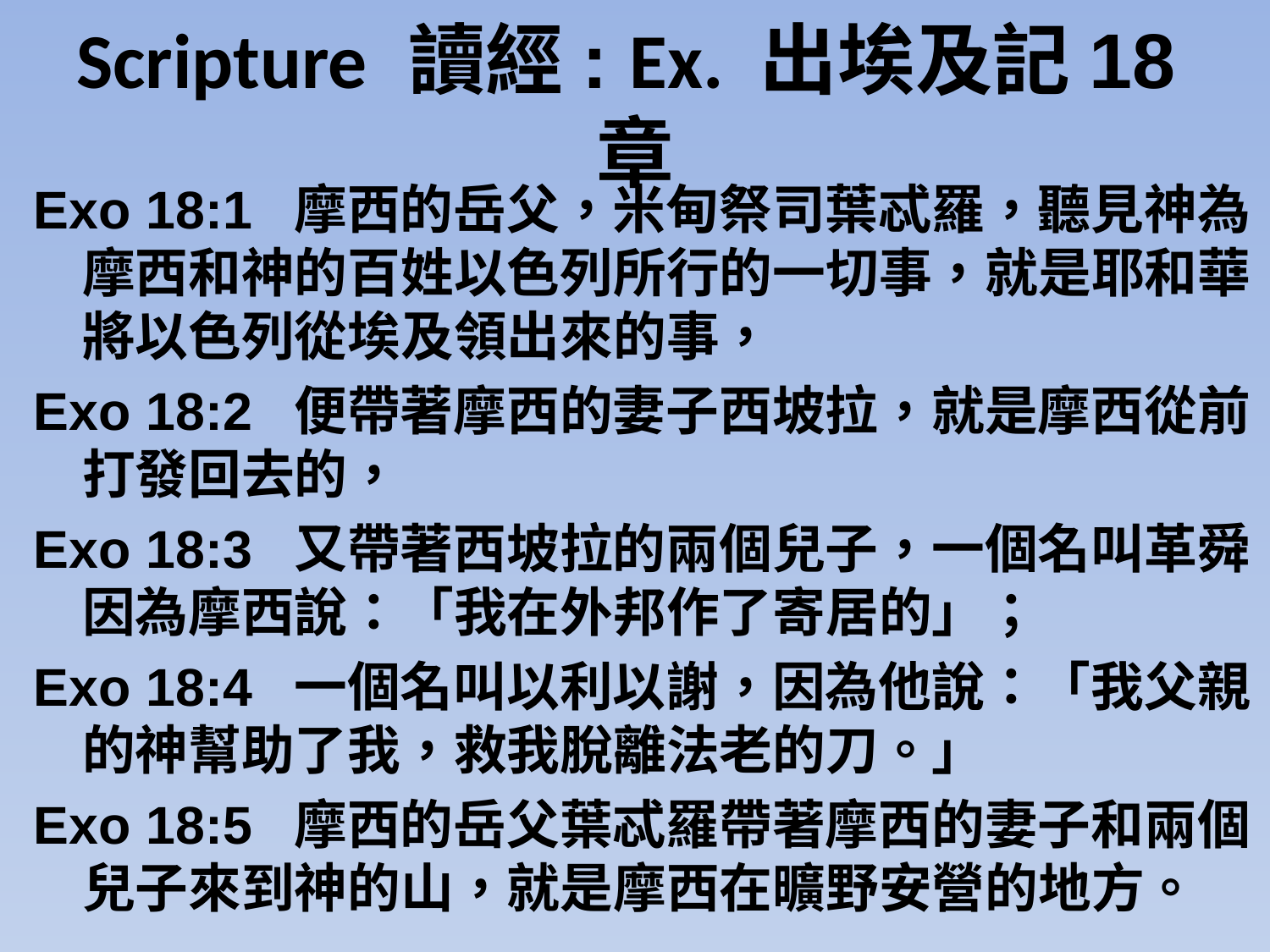

# Scripture 讀經: Ex. 出埃及記18章
Exo 18:1  摩西的岳父，米甸祭司葉忒羅，聽見神為摩西和神的百姓以色列所行的一切事，就是耶和華將以色列從埃及領出來的事，
Exo 18:2  便帶著摩西的妻子西坡拉，就是摩西從前打發回去的，
Exo 18:3  又帶著西坡拉的兩個兒子，一個名叫革舜，因為摩西說：「我在外邦作了寄居的」；
Exo 18:4  一個名叫以利以謝，因為他說：「我父親的神幫助了我，救我脫離法老的刀。」
Exo 18:5  摩西的岳父葉忒羅帶著摩西的妻子和兩個兒子來到神的山，就是摩西在曠野安營的地方。